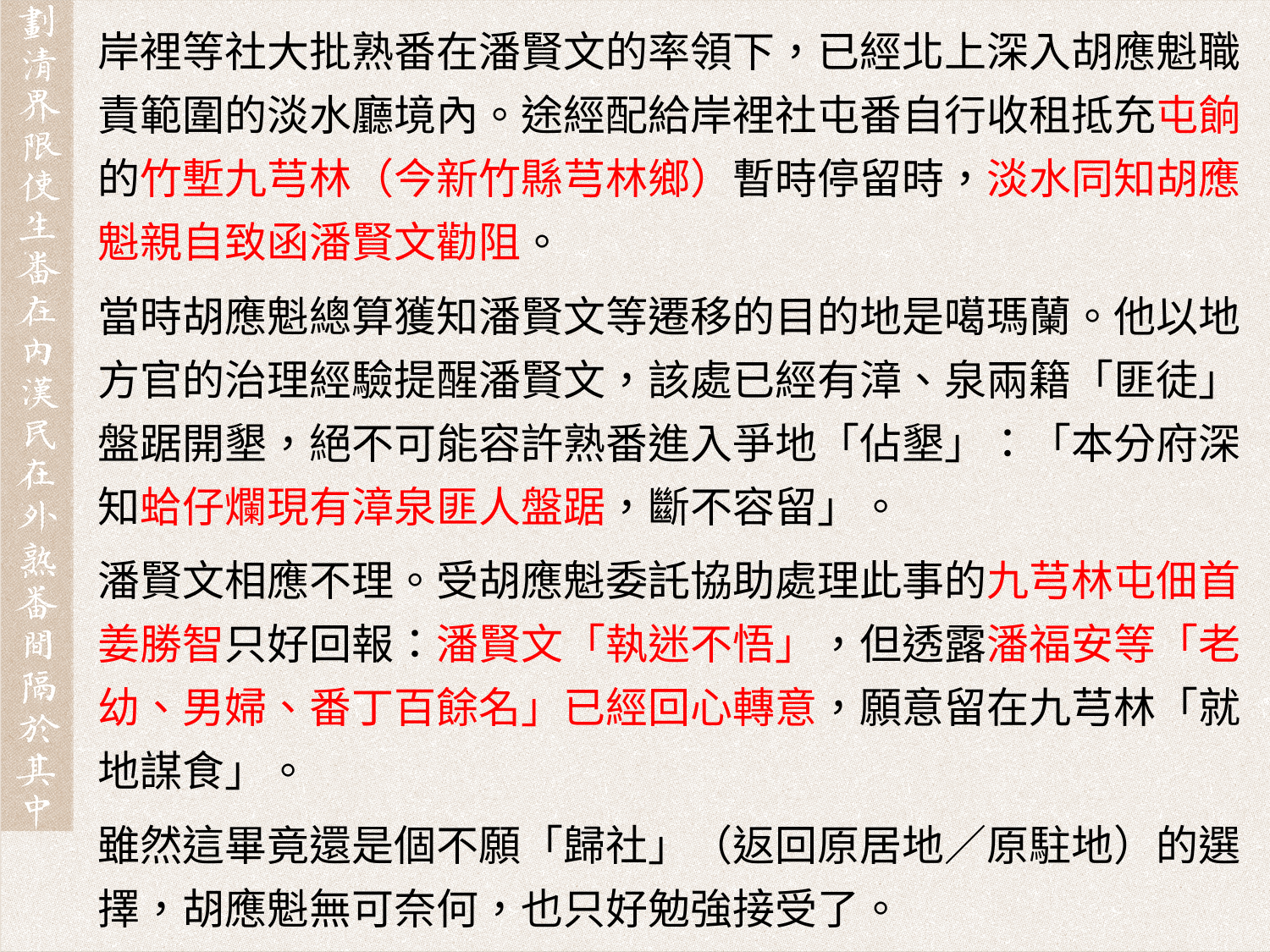

岸裡等社大批熟番在潘賢文的率領下，已經北上深入胡應魁職責範圍的淡水廳境內。途經配給岸裡社屯番自行收租抵充屯餉的竹塹九芎林（今新竹縣芎林鄉）暫時停留時，淡水同知胡應魁親自致函潘賢文勸阻。
當時胡應魁總算獲知潘賢文等遷移的目的地是噶瑪蘭。他以地方官的治理經驗提醒潘賢文，該處已經有漳、泉兩籍「匪徒」盤踞開墾，絕不可能容許熟番進入爭地「佔墾」：「本分府深知蛤仔爛現有漳泉匪人盤踞，斷不容留」。
潘賢文相應不理。受胡應魁委託協助處理此事的九芎林屯佃首姜勝智只好回報：潘賢文「執迷不悟」，但透露潘福安等「老幼、男婦、番丁百餘名」已經回心轉意，願意留在九芎林「就地謀食」。
雖然這畢竟還是個不願「歸社」（返回原居地／原駐地）的選擇，胡應魁無可奈何，也只好勉強接受了。